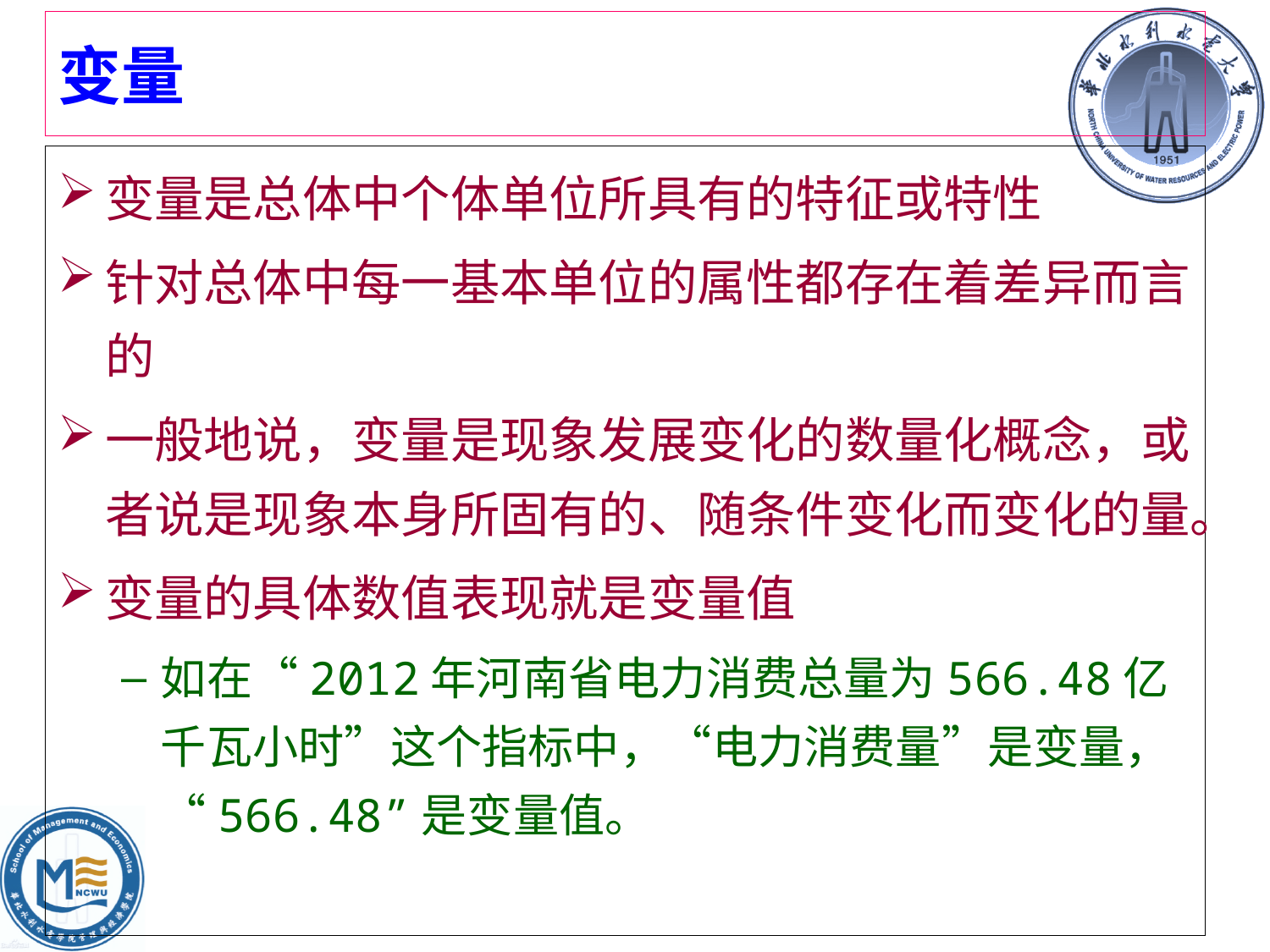

# 变量
变量是总体中个体单位所具有的特征或特性
针对总体中每一基本单位的属性都存在着差异而言的
一般地说，变量是现象发展变化的数量化概念，或者说是现象本身所固有的、随条件变化而变化的量。
变量的具体数值表现就是变量值
如在“2012年河南省电力消费总量为566.48亿千瓦小时”这个指标中，“电力消费量”是变量，“566.48”是变量值。